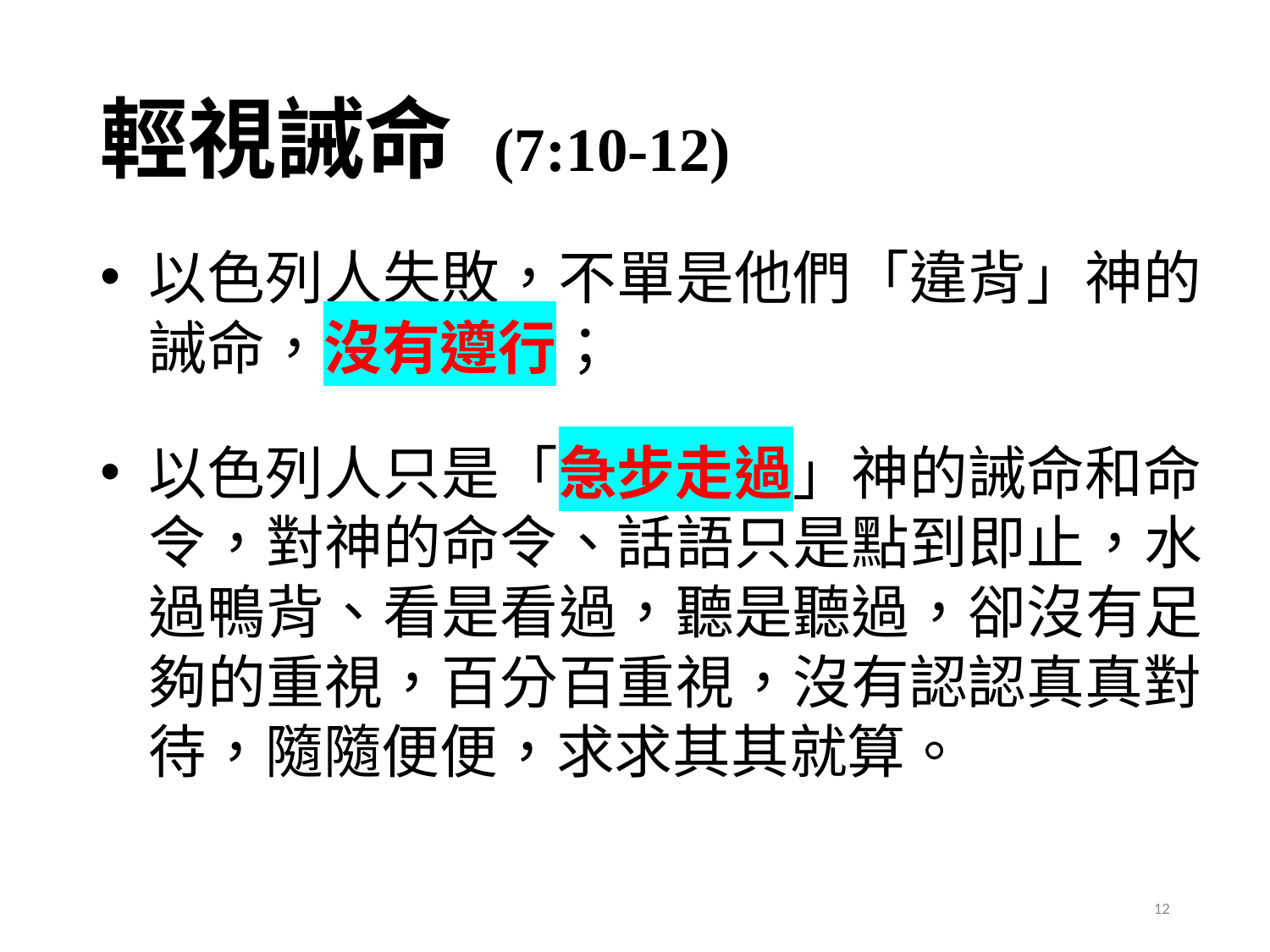

# 輕視誡命 (7:10-12)
以色列人失敗，不單是他們「違背」神的誡命，沒有遵行；
以色列人只是「急步走過」神的誡命和命令，對神的命令、話語只是點到即止，水過鴨背、看是看過，聽是聽過，卻沒有足夠的重視，百分百重視，沒有認認真真對待，隨隨便便，求求其其就算。
12